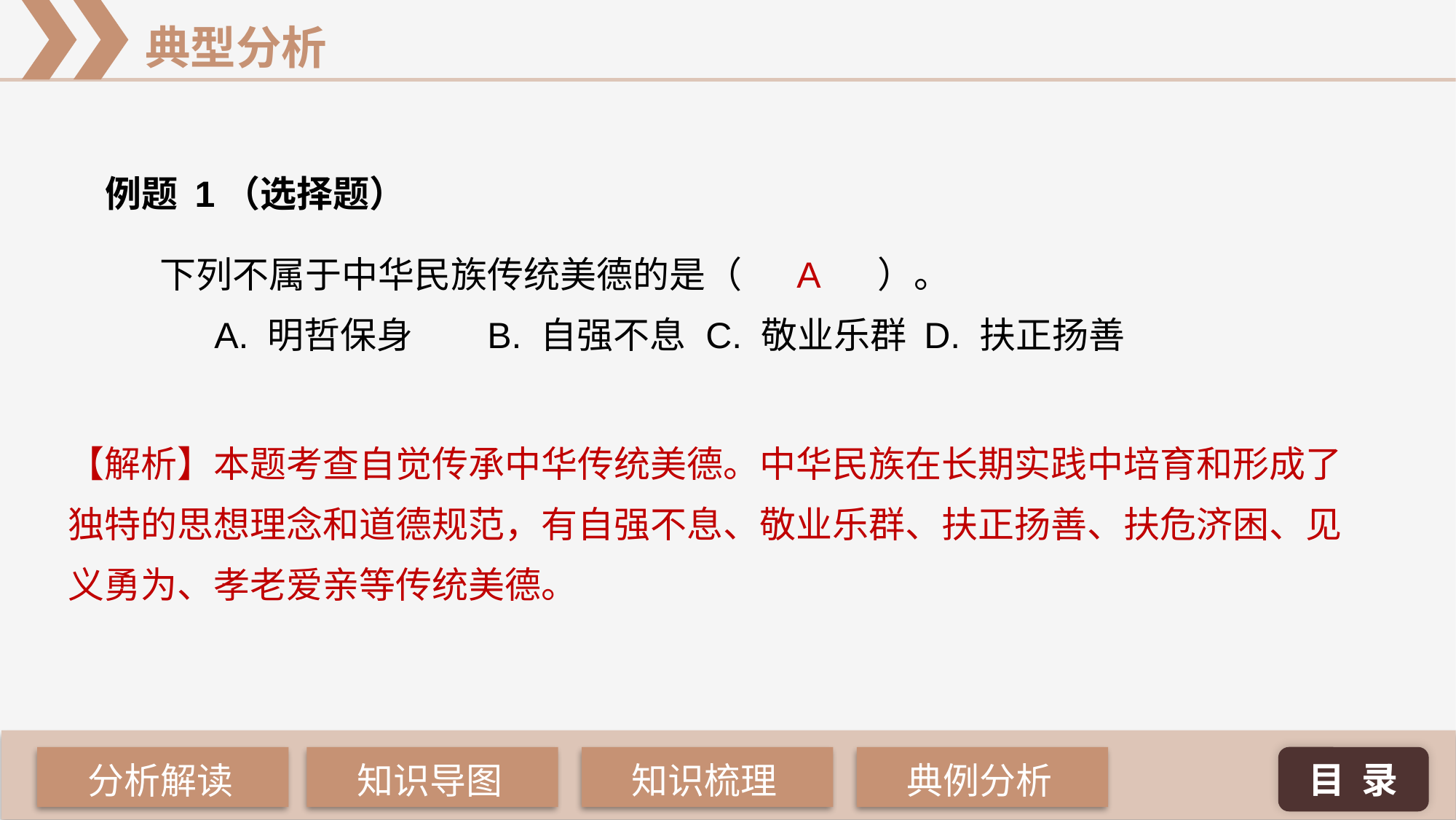

例题 1（选择题）
下列不属于中华民族传统美德的是（		 ）。
A. 明哲保身 	B. 自强不息 	C. 敬业乐群 	D. 扶正扬善
A
【解析】本题考查自觉传承中华传统美德。中华民族在长期实践中培育和形成了独特的思想理念和道德规范，有自强不息、敬业乐群、扶正扬善、扶危济困、见义勇为、孝老爱亲等传统美德。